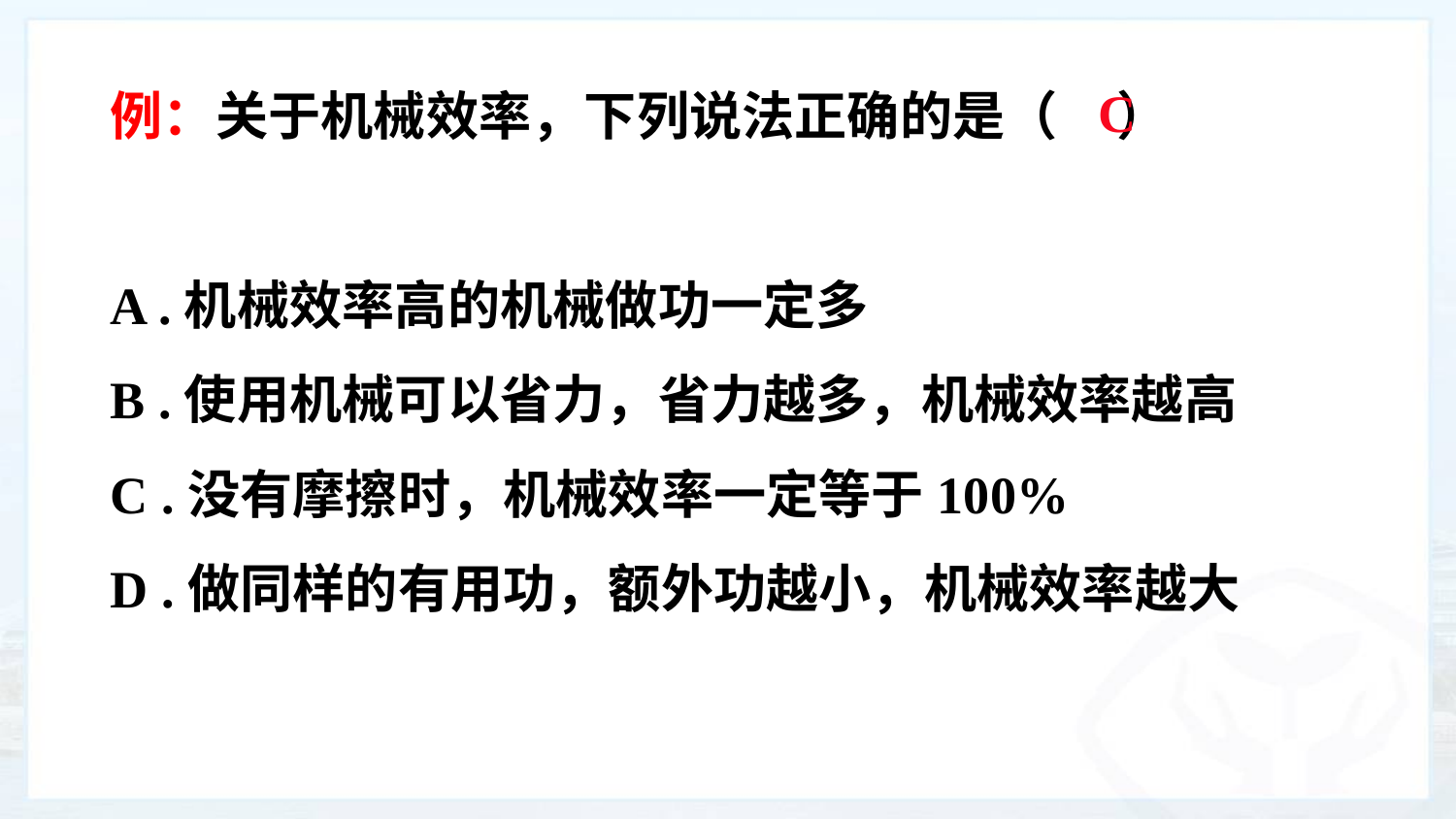

例：关于机械效率，下列说法正确的是（     ）

A .机械效率高的机械做功一定多
B .使用机械可以省力，省力越多，机械效率越高
C .没有摩擦时，机械效率一定等于100%
D .做同样的有用功，额外功越小，机械效率越大
C